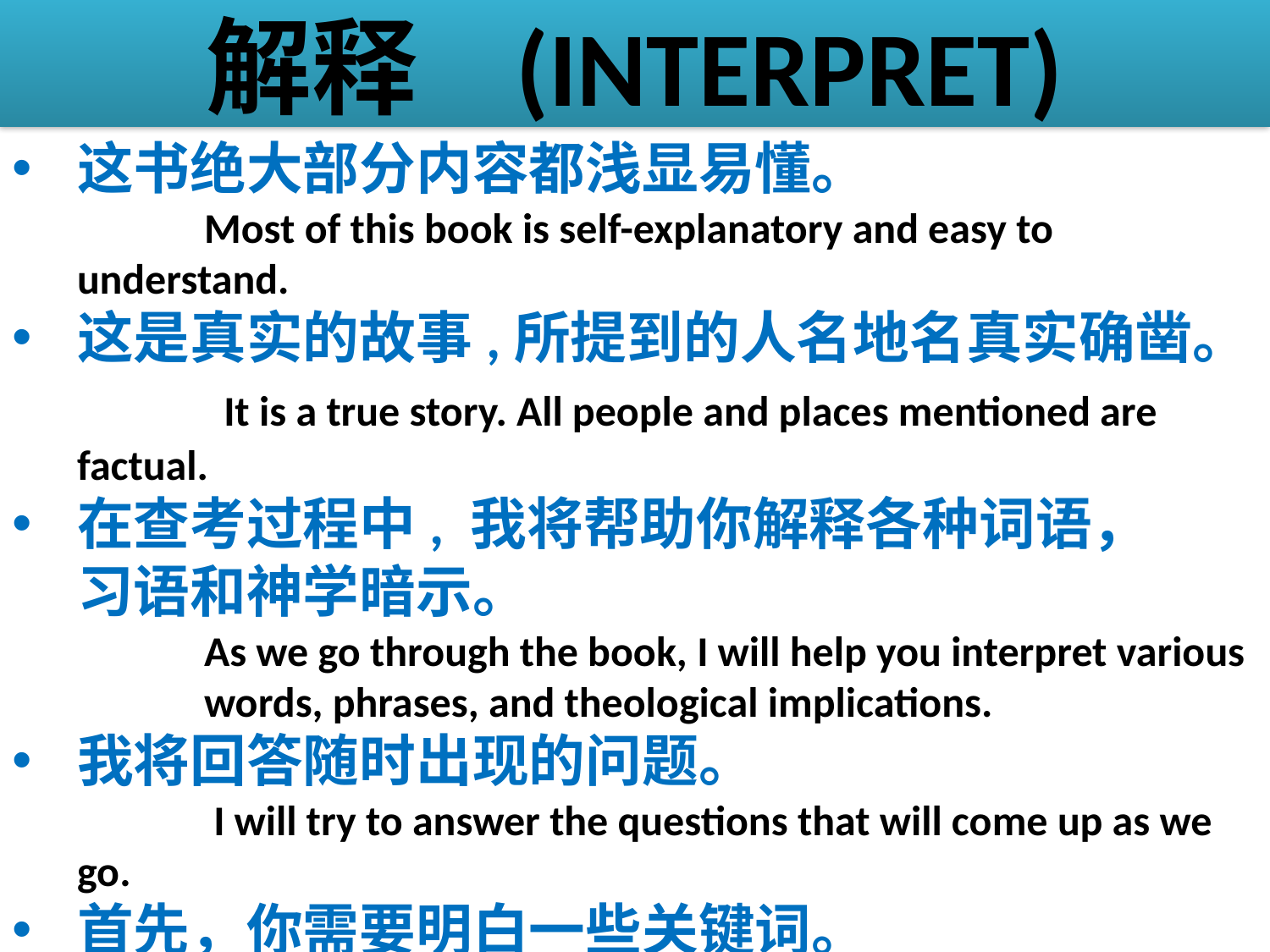

解释   (INTERPRET)
这书绝大部分内容都浅显易懂。
		Most of this book is self-explanatory and easy to understand.
这是真实的故事,所提到的人名地名真实确凿。	 It is a true story. All people and places mentioned are factual.
在查考过程中, 我将帮助你解释各种词语，        习语和神学暗示。
		As we go through the book, I will help you interpret various 	words, phrases, and theological implications.
我将回答随时出现的问题。
		 I will try to answer the questions that will come up as we go.
首先，你需要明白一些关键词。
		First, you need to understand some key words.